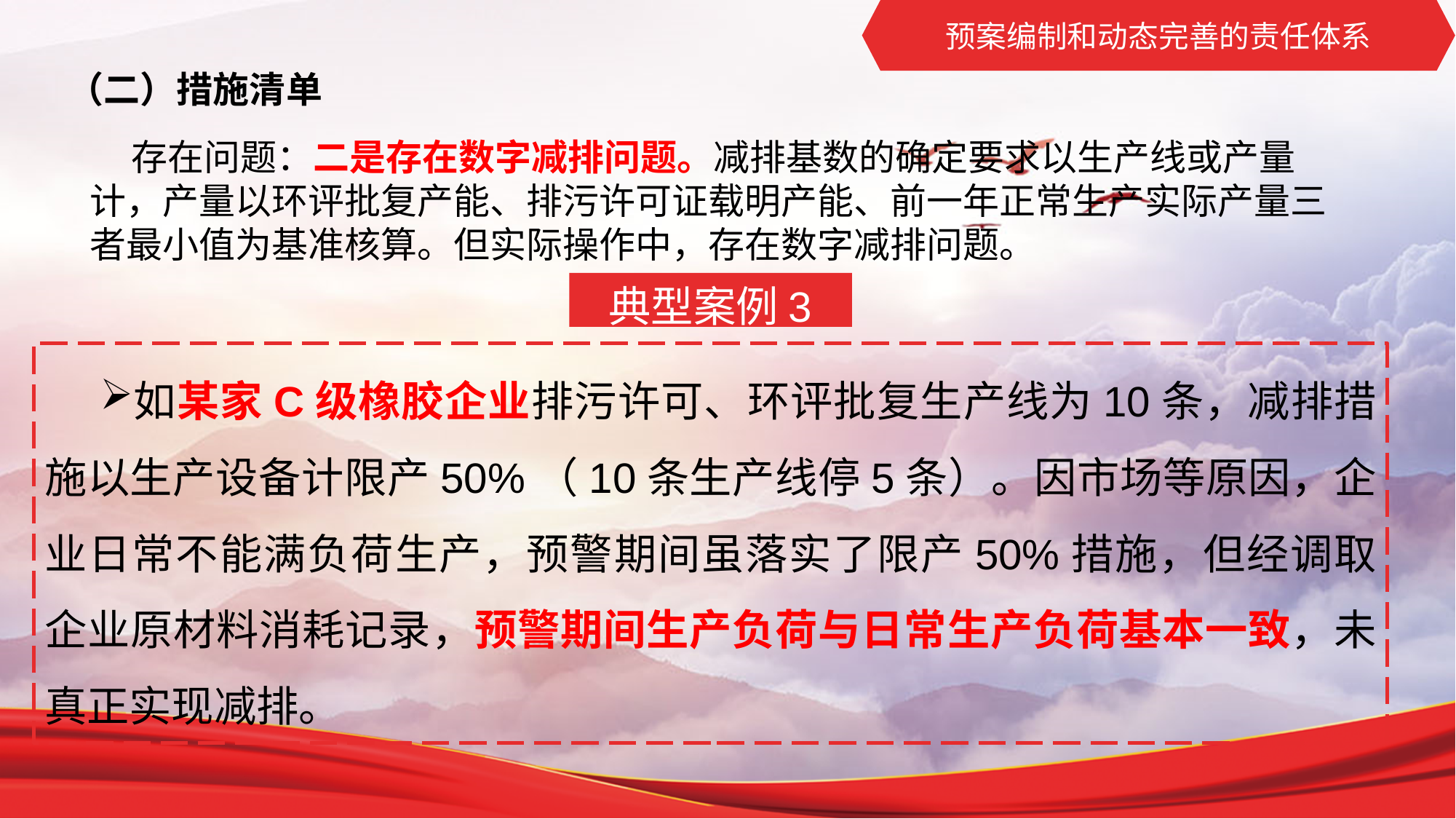

预案编制和动态完善的责任体系
（二）措施清单
    存在问题：二是存在数字减排问题。减排基数的确定要求以生产线或产量计，产量以环评批复产能、排污许可证载明产能、前一年正常生产实际产量三者最小值为基准核算。但实际操作中，存在数字减排问题。
典型案例3
如某家C级橡胶企业排污许可、环评批复生产线为10条，减排措施以生产设备计限产50%（10条生产线停5条）。因市场等原因，企业日常不能满负荷生产，预警期间虽落实了限产50%措施，但经调取企业原材料消耗记录，预警期间生产负荷与日常生产负荷基本一致，未真正实现减排。